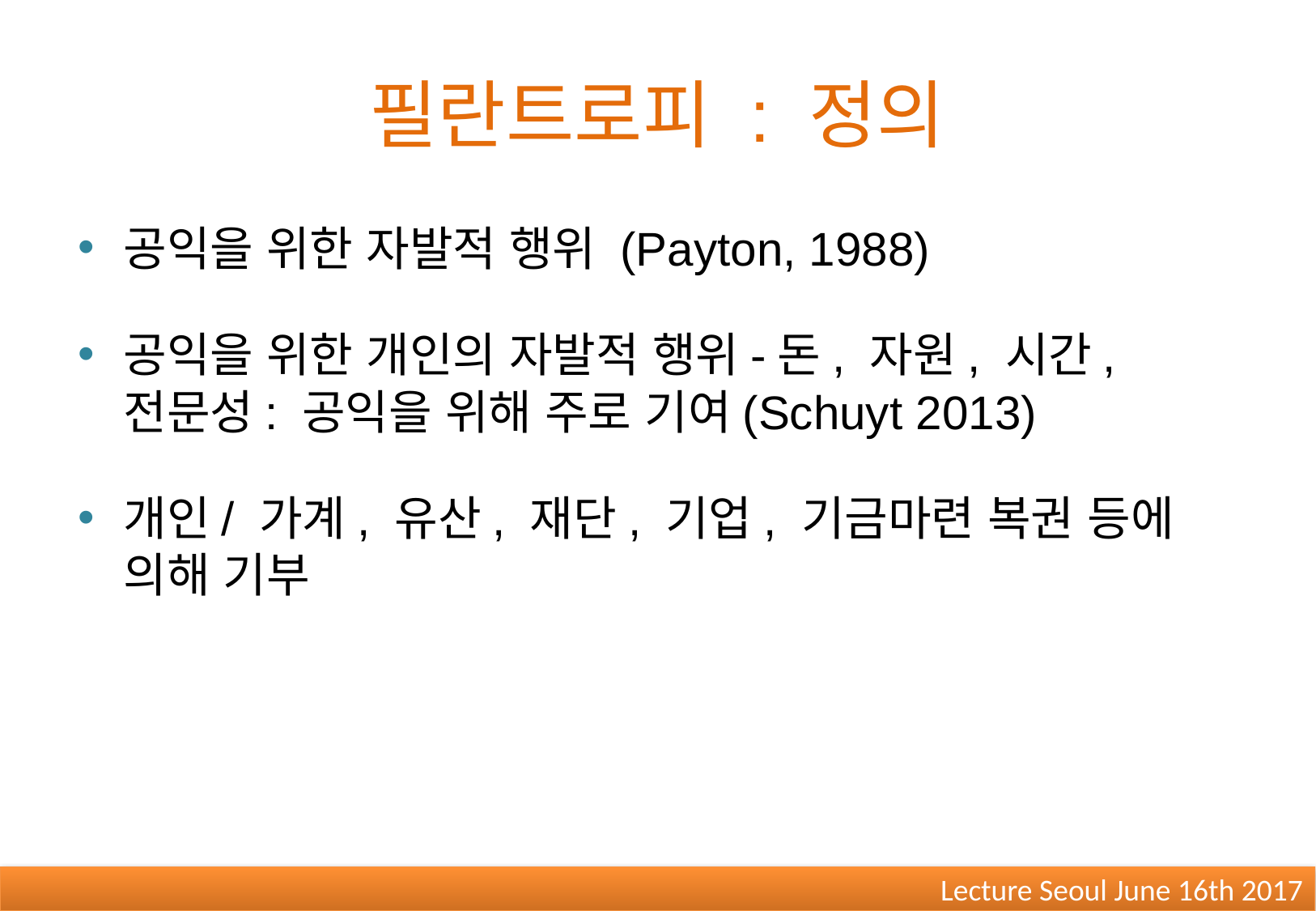

# 필란트로피 : 정의
공익을 위한 자발적 행위 (Payton, 1988)
공익을 위한 개인의 자발적 행위-돈, 자원, 시간, 전문성: 공익을 위해 주로 기여(Schuyt 2013)
개인/ 가계, 유산, 재단, 기업, 기금마련 복권 등에 의해 기부